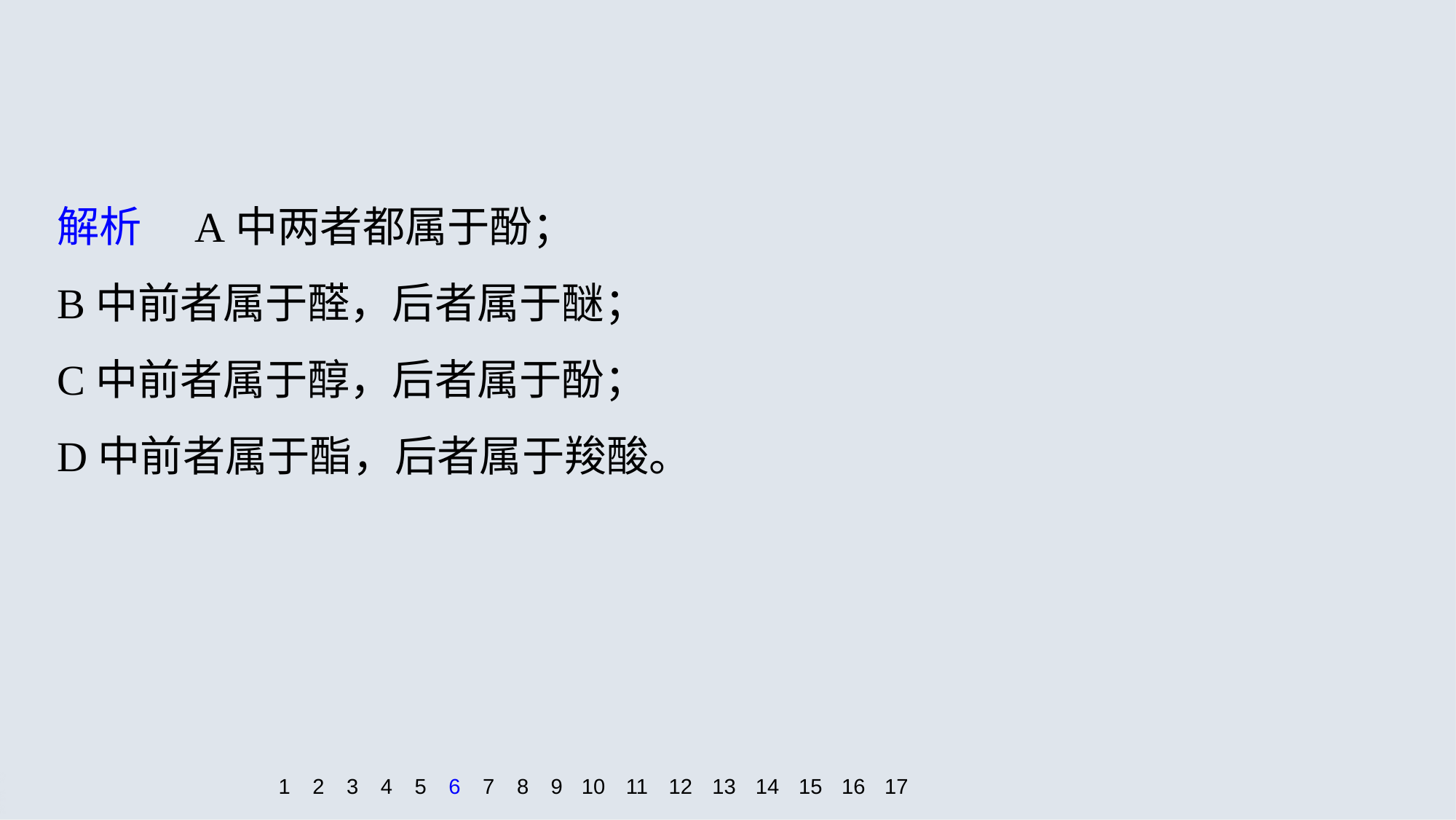

解析　A中两者都属于酚；
B中前者属于醛，后者属于醚；
C中前者属于醇，后者属于酚；
D中前者属于酯，后者属于羧酸。
1
2
3
4
5
6
7
8
9
10
11
12
13
14
15
16
17